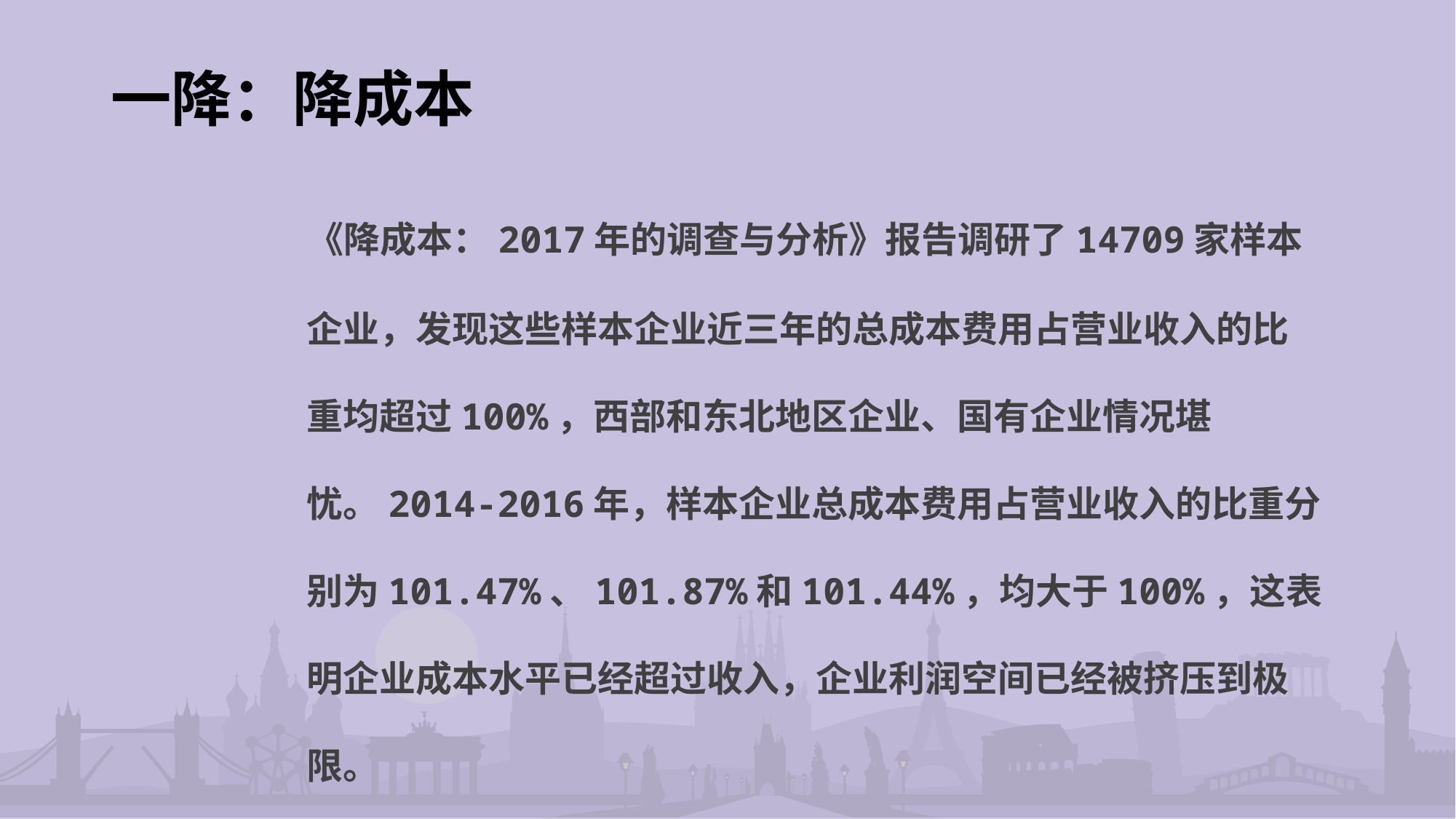

# 一降：降成本
  《降成本：2017年的调查与分析》报告调研了14709家样本企业，发现这些样本企业近三年的总成本费用占营业收入的比重均超过100%，西部和东北地区企业、国有企业情况堪忧。2014-2016年，样本企业总成本费用占营业收入的比重分别为101.47%、101.87%和101.44%，均大于100%，这表明企业成本水平已经超过收入，企业利润空间已经被挤压到极限。